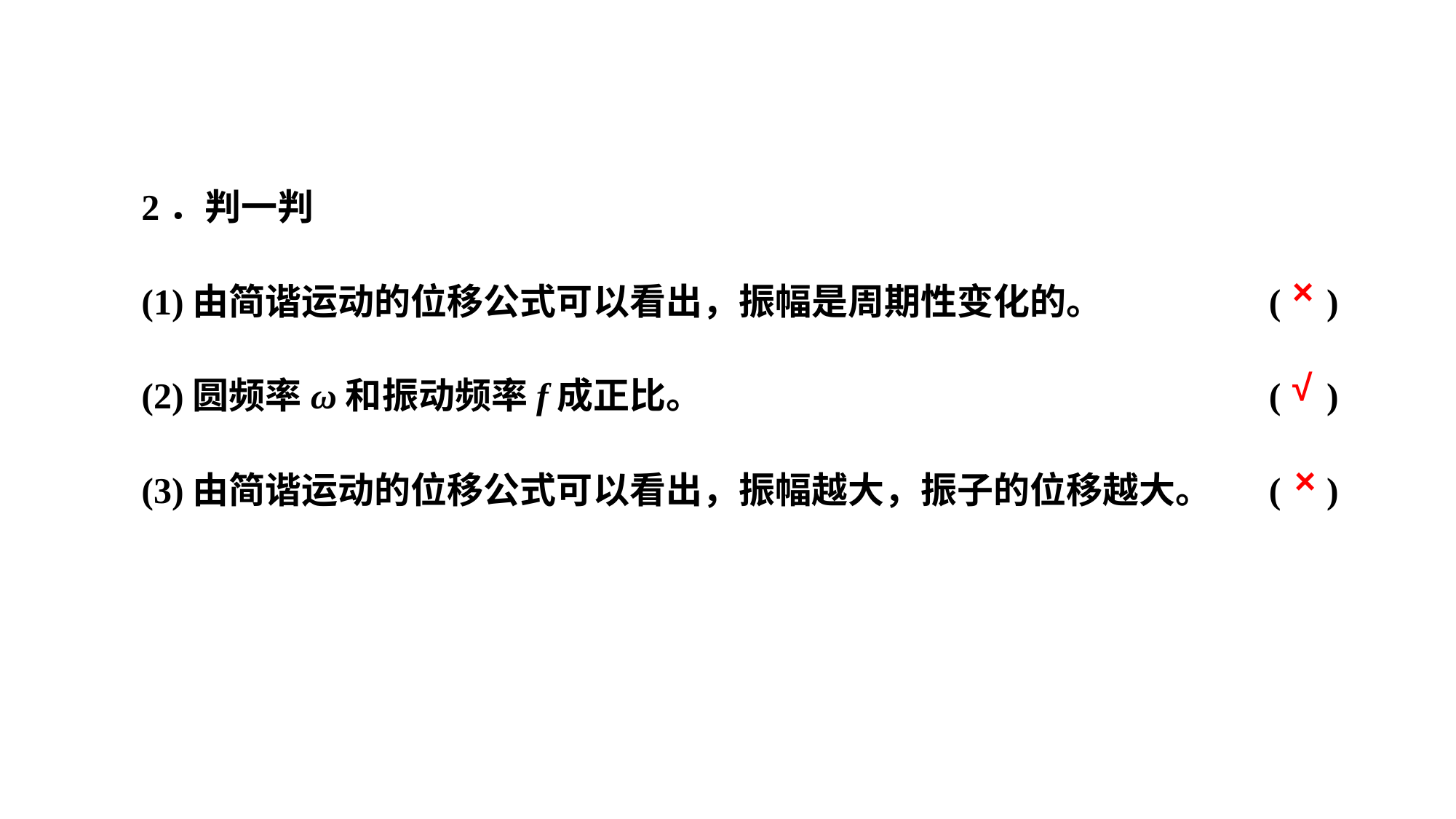

2．判一判
(1)由简谐运动的位移公式可以看出，振幅是周期性变化的。		(     )
(2)圆频率ω和振动频率f成正比。						(     )
(3)由简谐运动的位移公式可以看出，振幅越大，振子的位移越大。	(     )
×
√
×